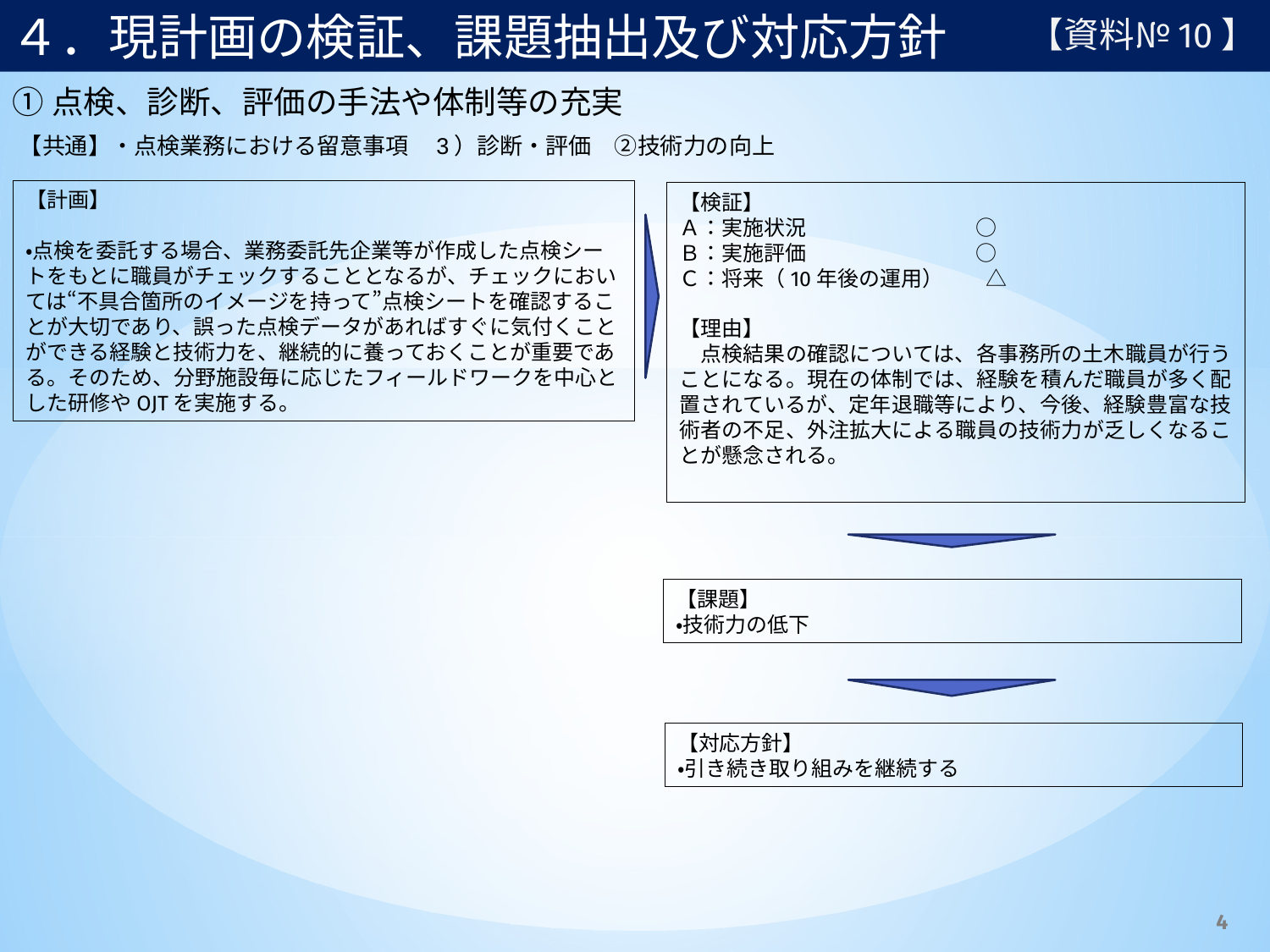

４．現計画の検証、課題抽出及び対応方針
【資料№10】
①点検、診断、評価の手法や体制等の充実
【共通】・点検業務における留意事項　3）診断・評価　②技術力の向上
【計画】

・点検を委託する場合、業務委託先企業等が作成した点検シートをもとに職員がチェックすることとなるが、チェックにおいては“不具合箇所のイメージを持って”点検シートを確認することが大切であり、誤った点検データがあればすぐに気付くことができる経験と技術力を、継続的に養っておくことが重要である。そのため、分野施設毎に応じたフィールドワークを中心とした研修やOJTを実施する。
【検証】
Ａ：実施状況　　　　　　　　○
Ｂ：実施評価　　　　　　　　○
Ｃ：将来（10年後の運用）　　△

【理由】
　点検結果の確認については、各事務所の土木職員が行うことになる。現在の体制では、経験を積んだ職員が多く配置されているが、定年退職等により、今後、経験豊富な技術者の不足、外注拡大による職員の技術力が乏しくなることが懸念される。

【課題】
・技術力の低下

【対応方針】
・引き続き取り組みを継続する
4